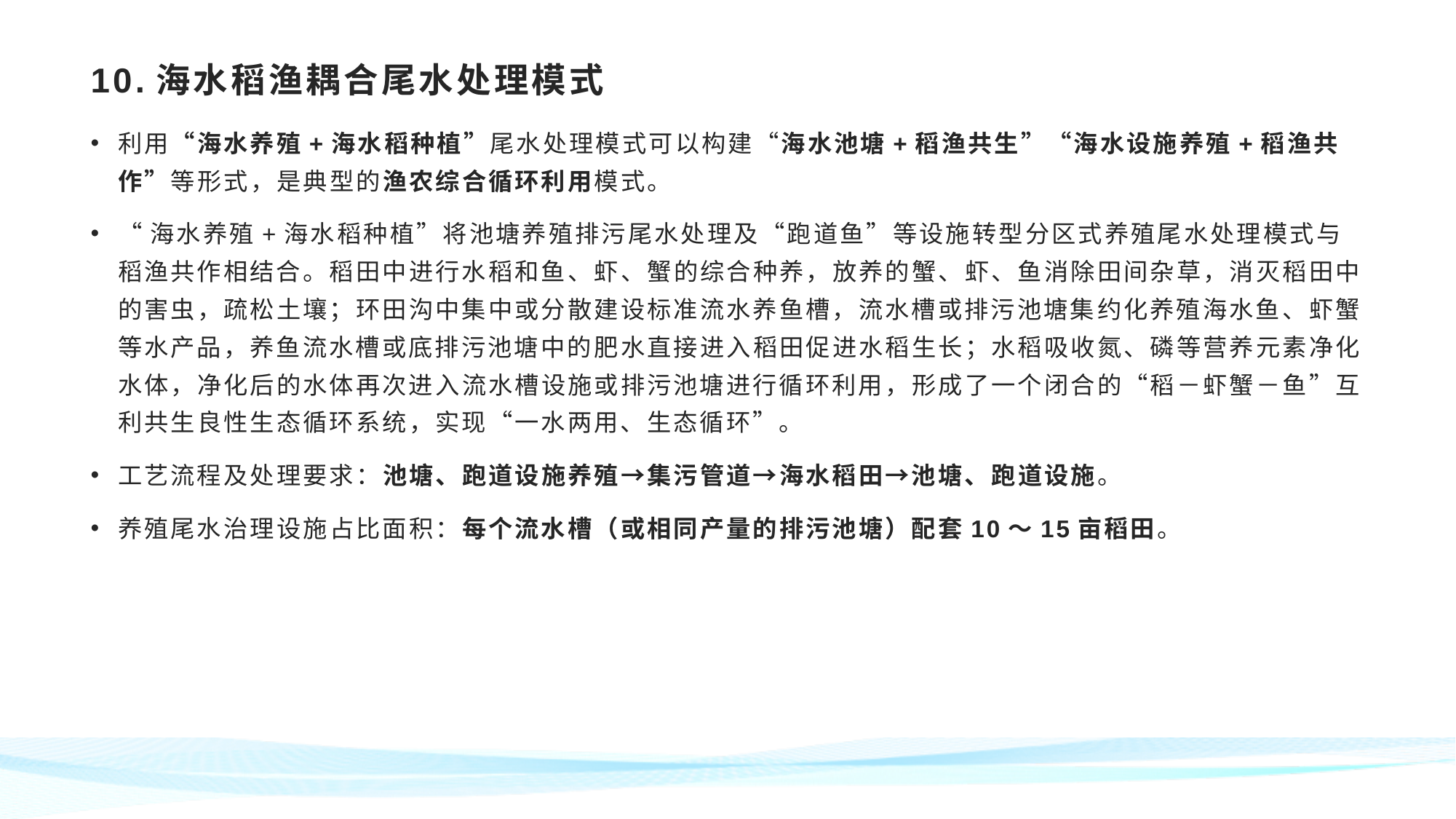

# 10.海水稻渔耦合尾水处理模式
利用“海水养殖+海水稻种植”尾水处理模式可以构建“海水池塘+稻渔共生”“海水设施养殖+稻渔共作”等形式，是典型的渔农综合循环利用模式。
“海水养殖+海水稻种植”将池塘养殖排污尾水处理及“跑道鱼”等设施转型分区式养殖尾水处理模式与稻渔共作相结合。稻田中进行水稻和鱼、虾、蟹的综合种养，放养的蟹、虾、鱼消除田间杂草，消灭稻田中的害虫，疏松土壤；环田沟中集中或分散建设标准流水养鱼槽，流水槽或排污池塘集约化养殖海水鱼、虾蟹等水产品，养鱼流水槽或底排污池塘中的肥水直接进入稻田促进水稻生长；水稻吸收氮、磷等营养元素净化水体，净化后的水体再次进入流水槽设施或排污池塘进行循环利用，形成了一个闭合的“稻－虾蟹－鱼”互利共生良性生态循环系统，实现“一水两用、生态循环”。
工艺流程及处理要求：池塘、跑道设施养殖→集污管道→海水稻田→池塘、跑道设施。
养殖尾水治理设施占比面积：每个流水槽（或相同产量的排污池塘）配套10～15亩稻田。
22